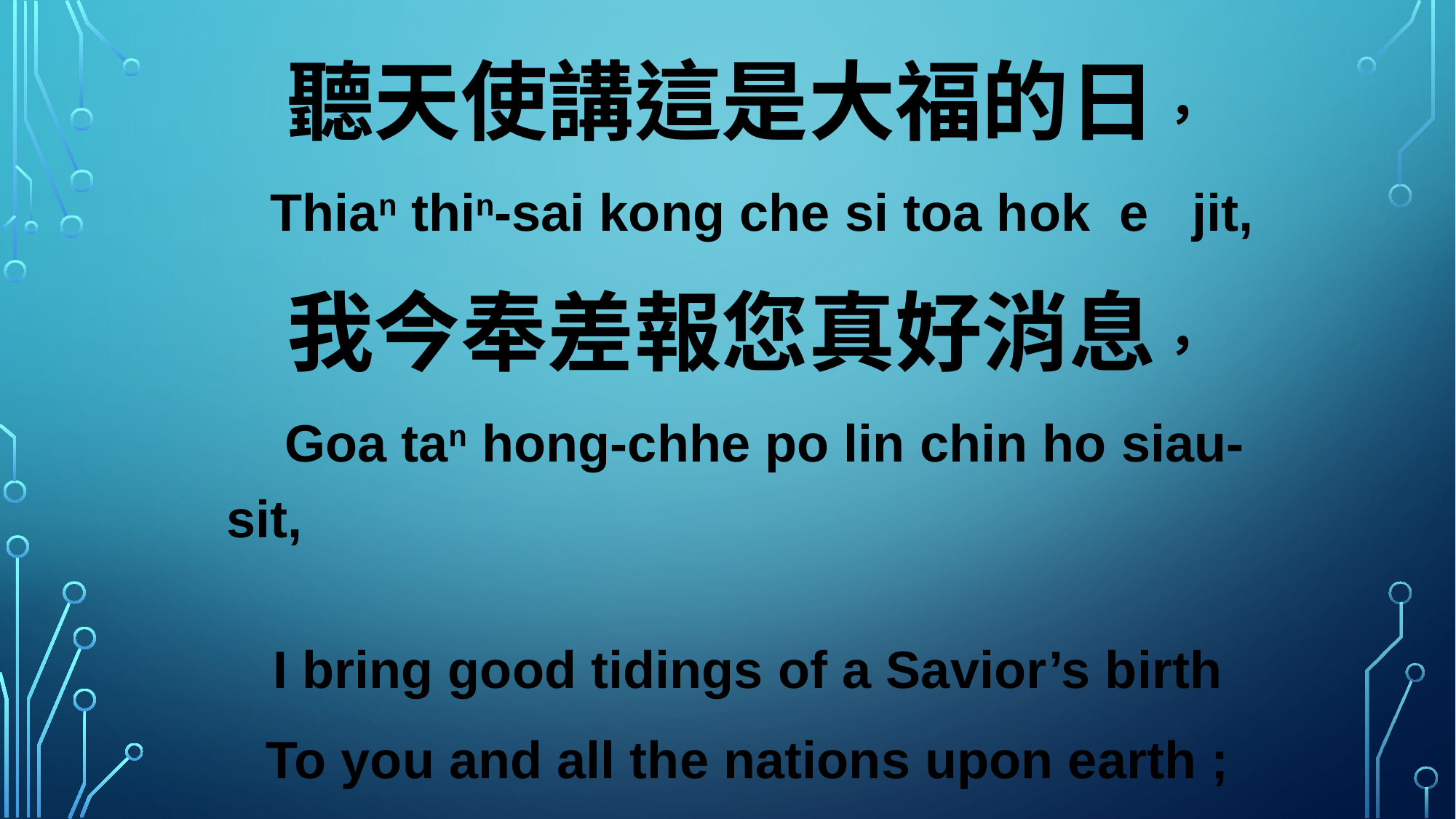

聽天使講這是大福的日，
   Thian thin-sai kong che si toa hok  e   jit,
我今奉差報您真好消息，
    Goa tan hong-chhe po lin chin ho siau-sit,

I bring good tidings of a Savior’s birth
To you and all the nations upon earth ;